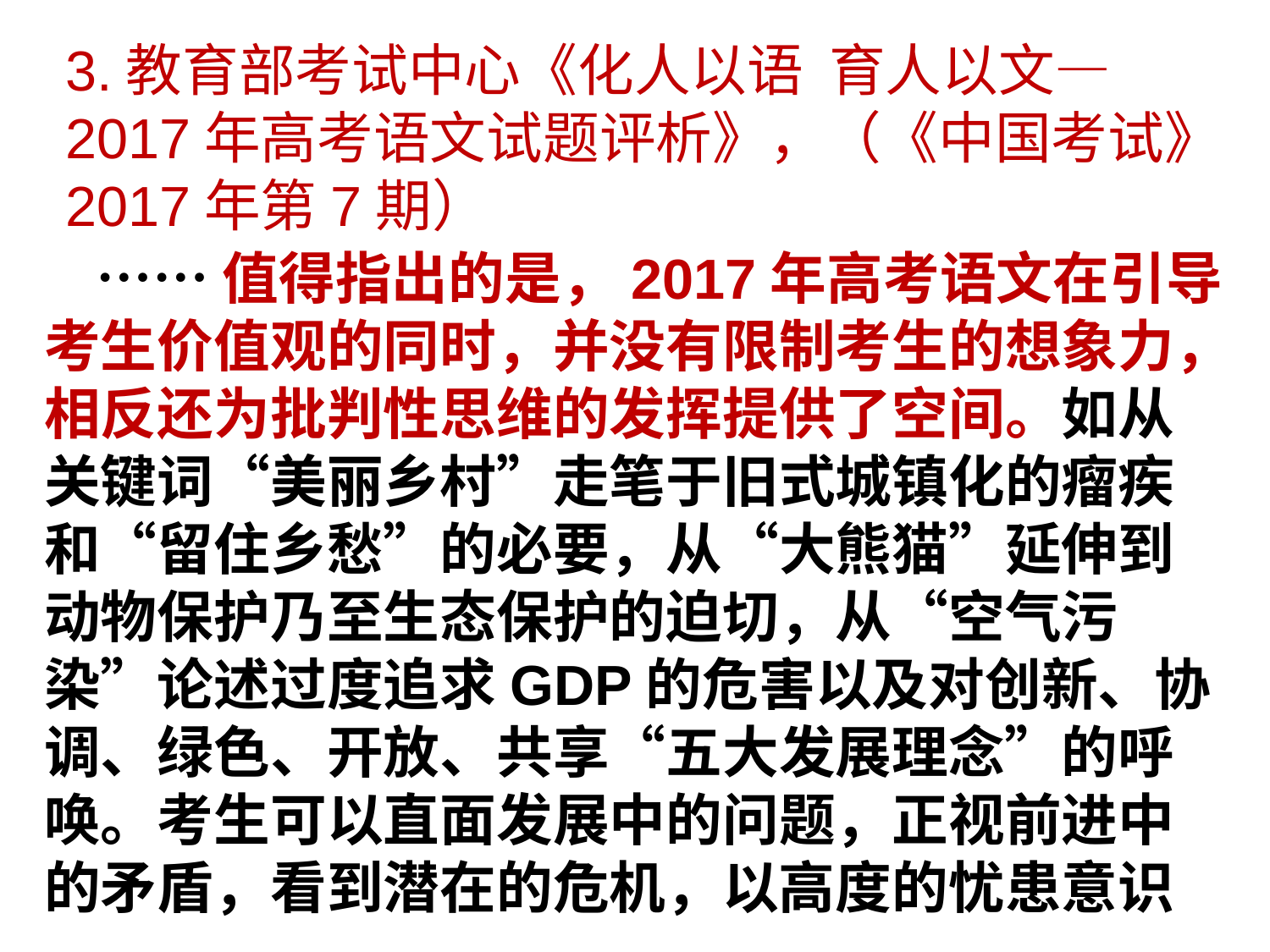

3.教育部考试中心《化人以语  育人以文—2017年高考语文试题评析》，（《中国考试》2017年第7期）
    ……值得指出的是，2017年高考语文在引导考生价值观的同时，并没有限制考生的想象力，相反还为批判性思维的发挥提供了空间。如从关键词“美丽乡村”走笔于旧式城镇化的瘤疾和“留住乡愁”的必要，从“大熊猫”延伸到动物保护乃至生态保护的迫切，从“空气污染”论述过度追求GDP的危害以及对创新、协调、绿色、开放、共享“五大发展理念”的呼唤。考生可以直面发展中的问题，正视前进中的矛盾，看到潜在的危机，以高度的忧患意识